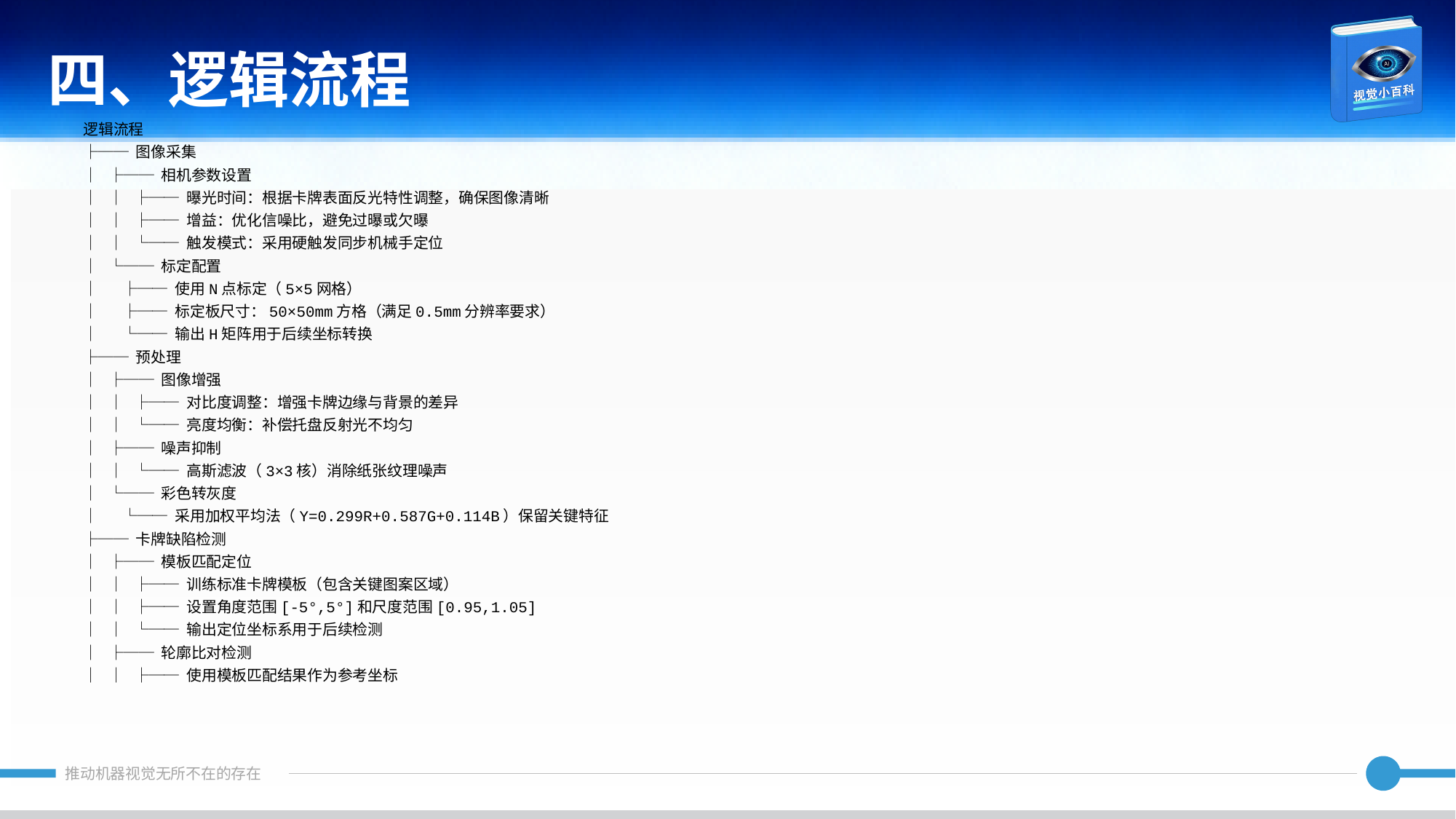

四、逻辑流程

逻辑流程
├── 图像采集
│   ├── 相机参数设置
│   │   ├── 曝光时间：根据卡牌表面反光特性调整，确保图像清晰
│   │   ├── 增益：优化信噪比，避免过曝或欠曝
│   │   └── 触发模式：采用硬触发同步机械手定位
│   └── 标定配置
│       ├── 使用N点标定（5×5网格）
│       ├── 标定板尺寸：50×50mm方格（满足0.5mm分辨率要求）
│       └── 输出H矩阵用于后续坐标转换
├── 预处理
│   ├── 图像增强
│   │   ├── 对比度调整：增强卡牌边缘与背景的差异
│   │   └── 亮度均衡：补偿托盘反射光不均匀
│   ├── 噪声抑制
│   │   └── 高斯滤波（3×3核）消除纸张纹理噪声
│   └── 彩色转灰度
│       └── 采用加权平均法（Y=0.299R+0.587G+0.114B）保留关键特征
├── 卡牌缺陷检测
│   ├── 模板匹配定位
│   │   ├── 训练标准卡牌模板（包含关键图案区域）
│   │   ├── 设置角度范围[-5°,5°]和尺度范围[0.95,1.05]
│   │   └── 输出定位坐标系用于后续检测
│   ├── 轮廓比对检测
│   │   ├── 使用模板匹配结果作为参考坐标
9